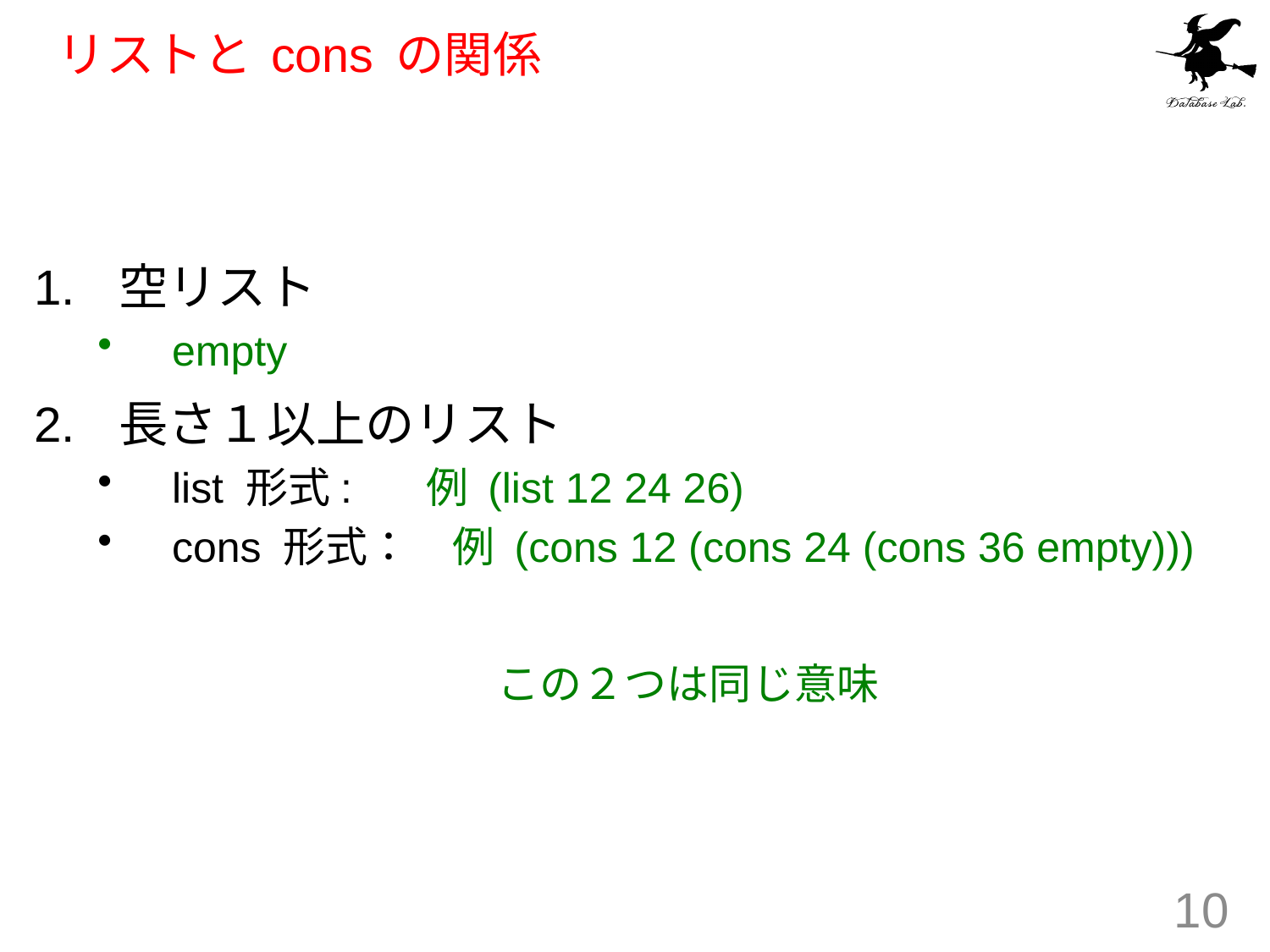

# リストと cons の関係
空リスト
empty
長さ１以上のリスト
list 形式: 	例 (list 12 24 26)
cons 形式：　例 (cons 12 (cons 24 (cons 36 empty)))

この２つは同じ意味
10